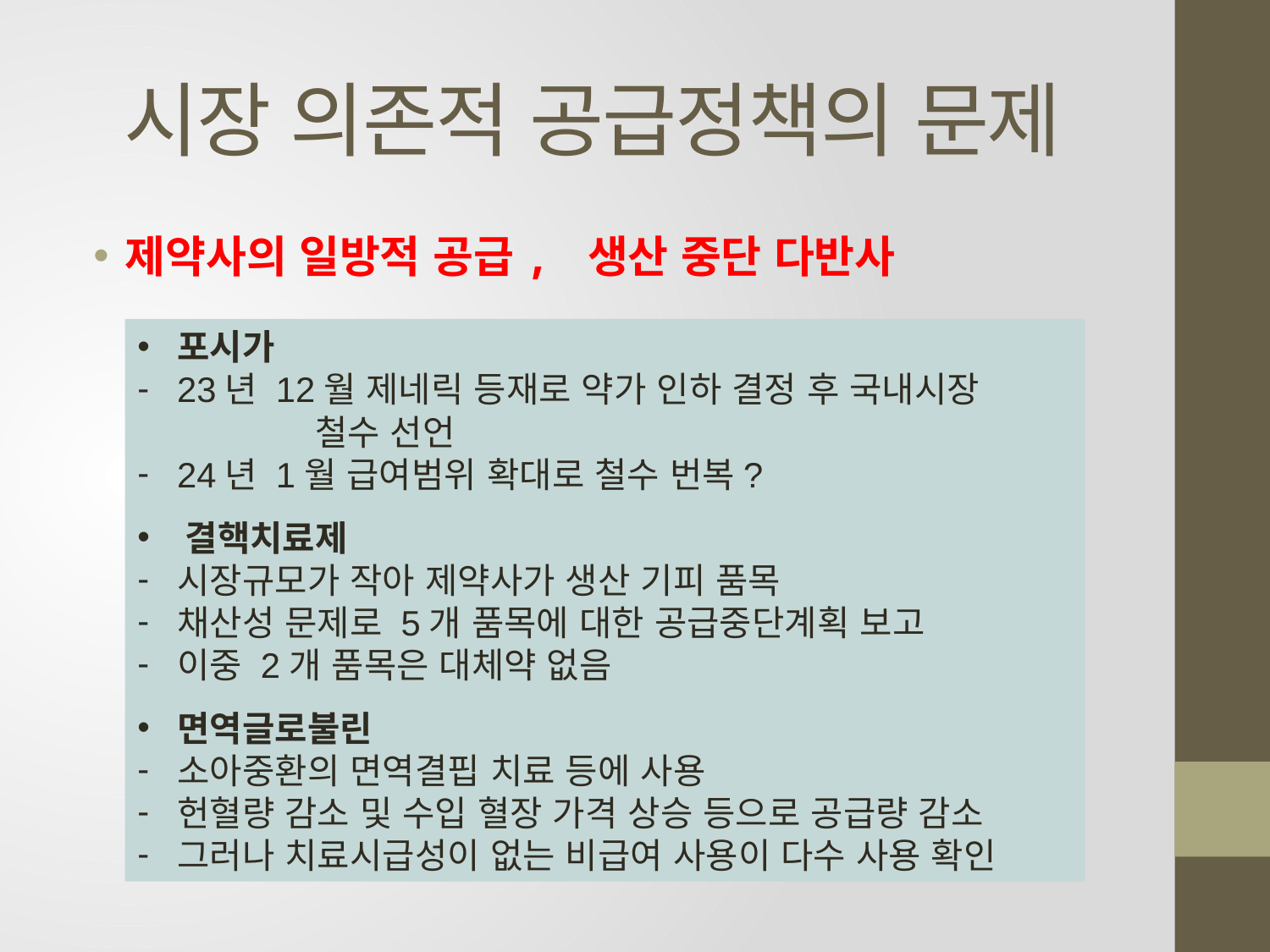

# 시장 의존적 공급정책의 문제
제약사의 일방적 공급, 생산 중단 다반사

포시가
23년 12월 제네릭 등재로 약가 인하 결정 후 국내시장
                 철수 선언
24년 1월 급여범위 확대로 철수 번복?

결핵치료제
시장규모가 작아 제약사가 생산 기피 품목
채산성 문제로 5개 품목에 대한 공급중단계획 보고
이중 2개 품목은 대체약 없음

면역글로불린
소아중환의 면역결핍 치료 등에 사용
헌혈량 감소 및 수입 혈장 가격 상승 등으로 공급량 감소
그러나 치료시급성이 없는 비급여 사용이 다수 사용 확인